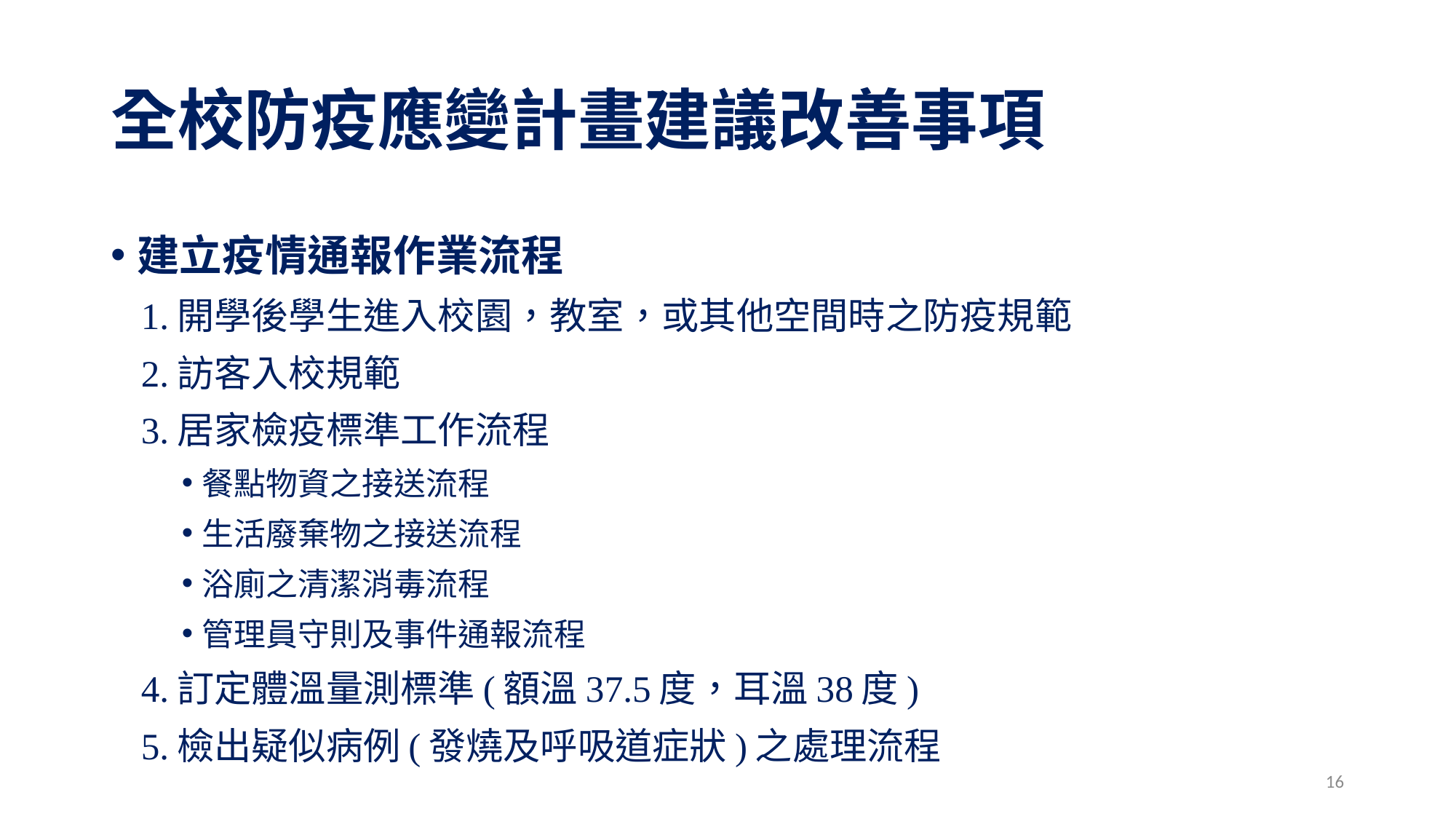

# 全校防疫應變計畫建議改善事項
建立疫情通報作業流程
1.開學後學生進入校園，教室，或其他空間時之防疫規範
2.訪客入校規範
3.居家檢疫標準工作流程
餐點物資之接送流程
生活廢棄物之接送流程
浴廁之清潔消毒流程
管理員守則及事件通報流程
4.訂定體溫量測標準(額溫37.5度，耳溫38度)
5.檢出疑似病例(發燒及呼吸道症狀)之處理流程

16